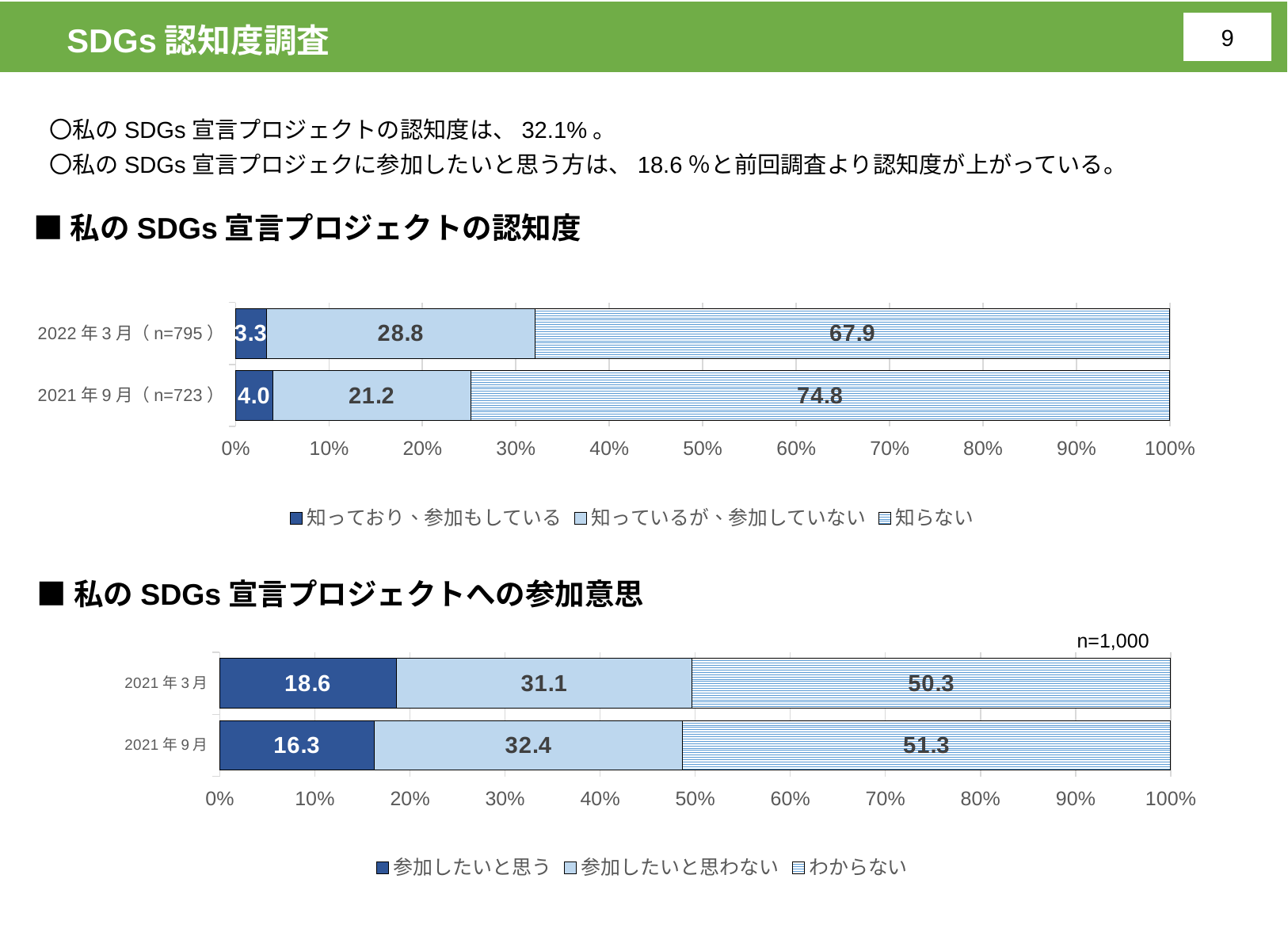

SDGs認知度調査
9
〇私のSDGs宣言プロジェクトの認知度は、32.1%。
〇私のSDGs宣言プロジェクに参加したいと思う方は、18.6％と前回調査より認知度が上がっている。
■私のSDGs宣言プロジェクトの認知度

### Chart

| Category | 知っており、参加もしている | 知っているが、参加していない | 知らない |
|---|---|---|---|
| 2021年9月（n=723） | 4.0 | 21.2 | 74.8 |
| 2022年3月（n=795） | 3.3 | 28.8 | 67.9 |
■私のSDGs宣言プロジェクトへの参加意思
n=1,000

### Chart

| Category | 参加したいと思う | 参加したいと思わない | わからない |
|---|---|---|---|
| 2021年9月 | 16.3 | 32.4 | 51.3 |
| 2021年3月 | 18.6 | 31.1 | 50.3 |